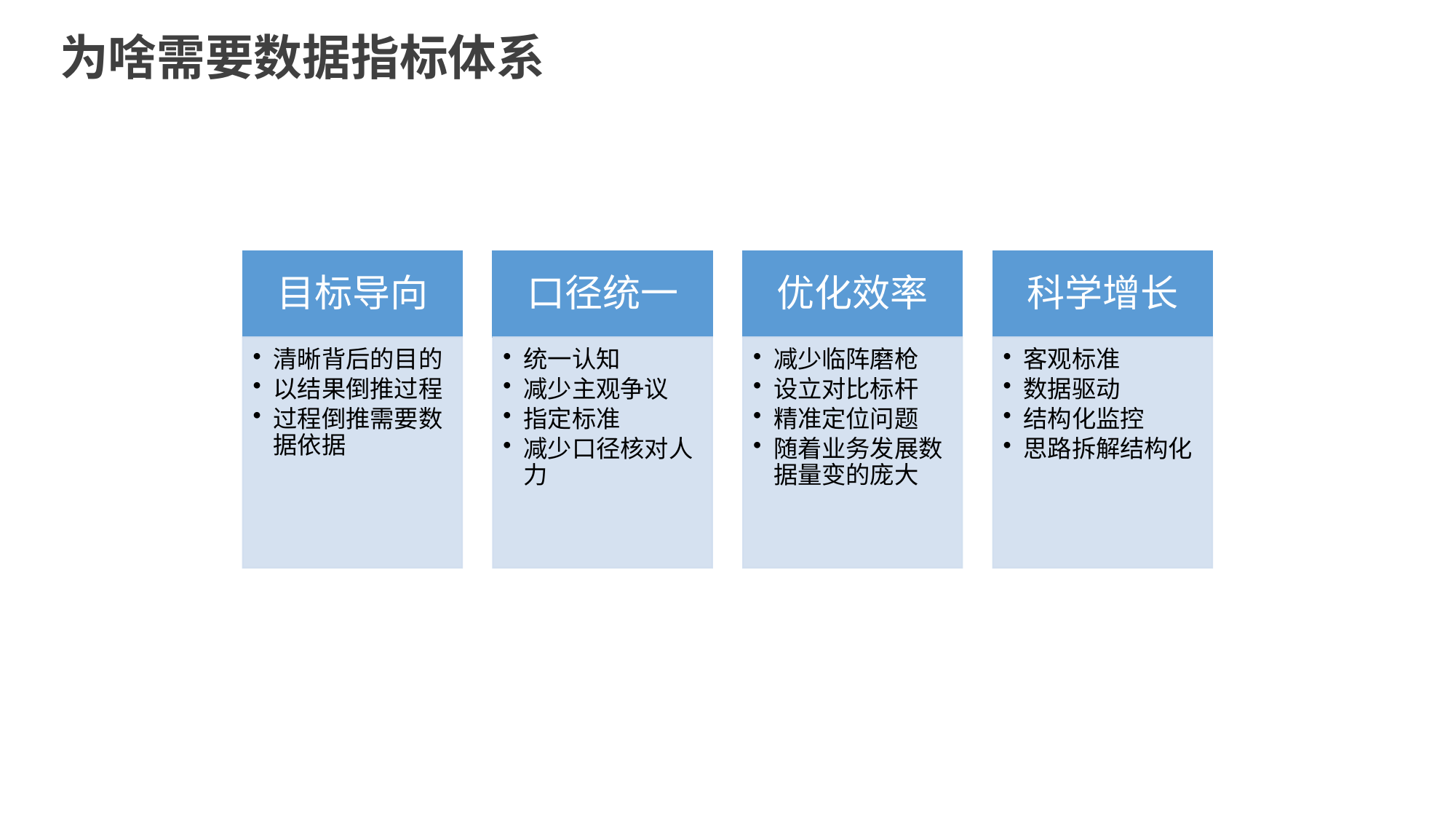

为啥需要数据指标体系
目标导向
清晰背后的目的
以结果倒推过程
过程倒推需要数据依据
口径统一
统一认知
减少主观争议
指定标准
减少口径核对人力
优化效率
减少临阵磨枪
设立对比标杆
精准定位问题
随着业务发展数据量变的庞大
科学增长
客观标准
数据驱动
结构化监控
思路拆解结构化